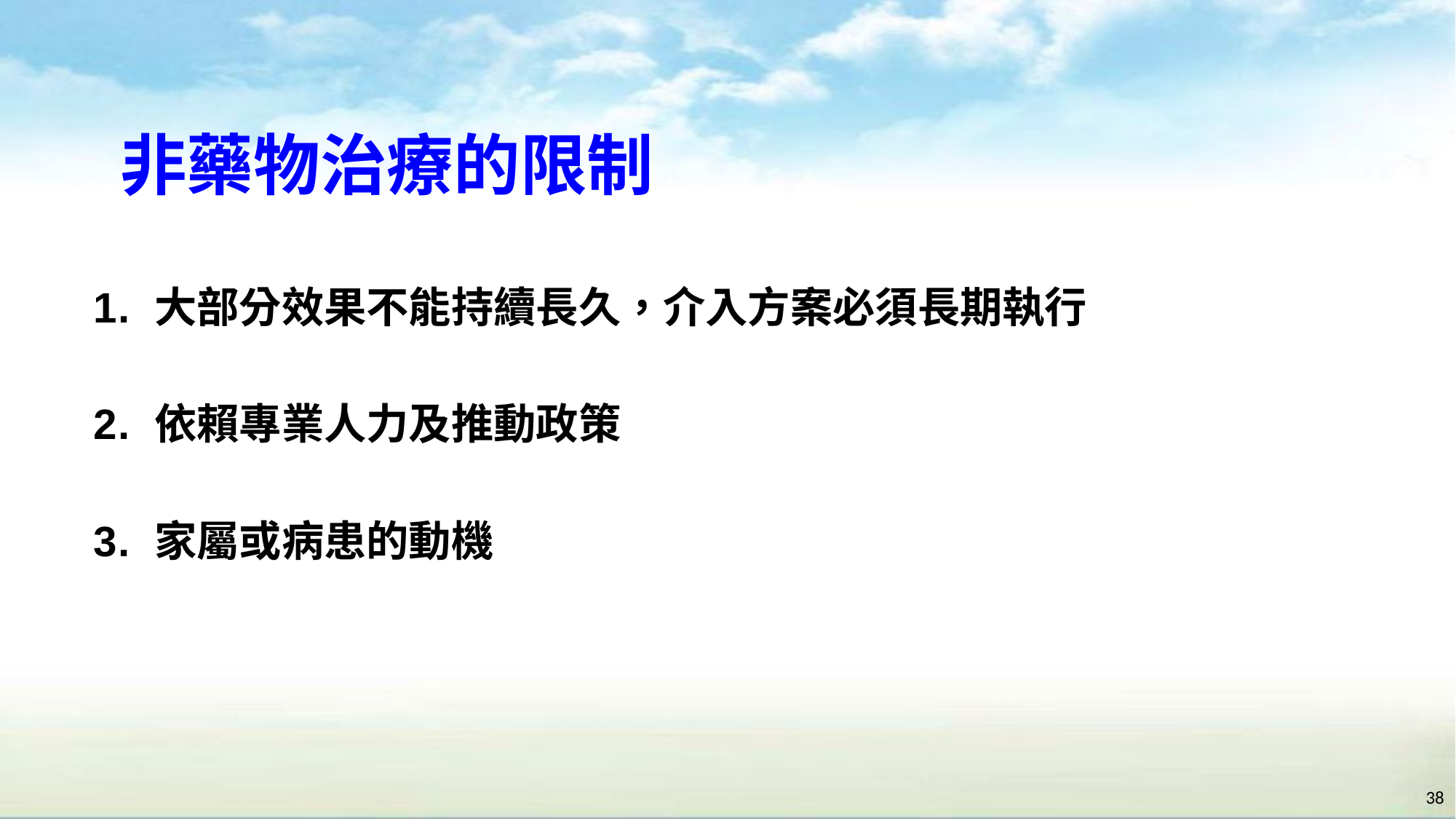

# 非藥物治療的限制
大部分效果不能持續長久，介入方案必須長期執行
依賴專業人力及推動政策
家屬或病患的動機
38